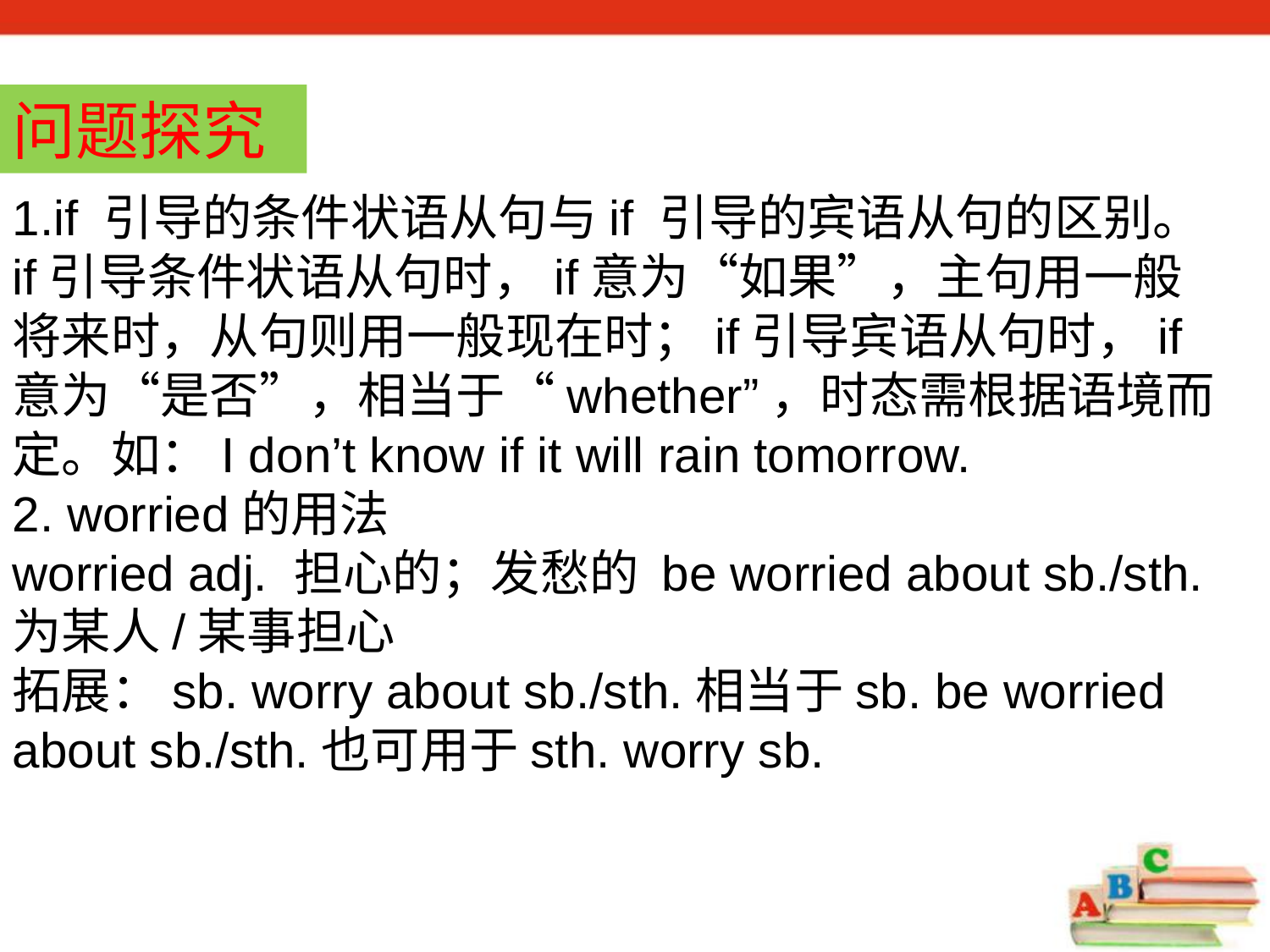

问题探究
1.if 引导的条件状语从句与if 引导的宾语从句的区别。
if引导条件状语从句时，if意为“如果”，主句用一般将来时，从句则用一般现在时；if引导宾语从句时，if意为“是否”，相当于“whether”，时态需根据语境而定。如：I don’t know if it will rain tomorrow.
2. worried的用法
worried adj. 担心的；发愁的 be worried about sb./sth. 为某人/某事担心
拓展：sb. worry about sb./sth.相当于sb. be worried about sb./sth.也可用于sth. worry sb.